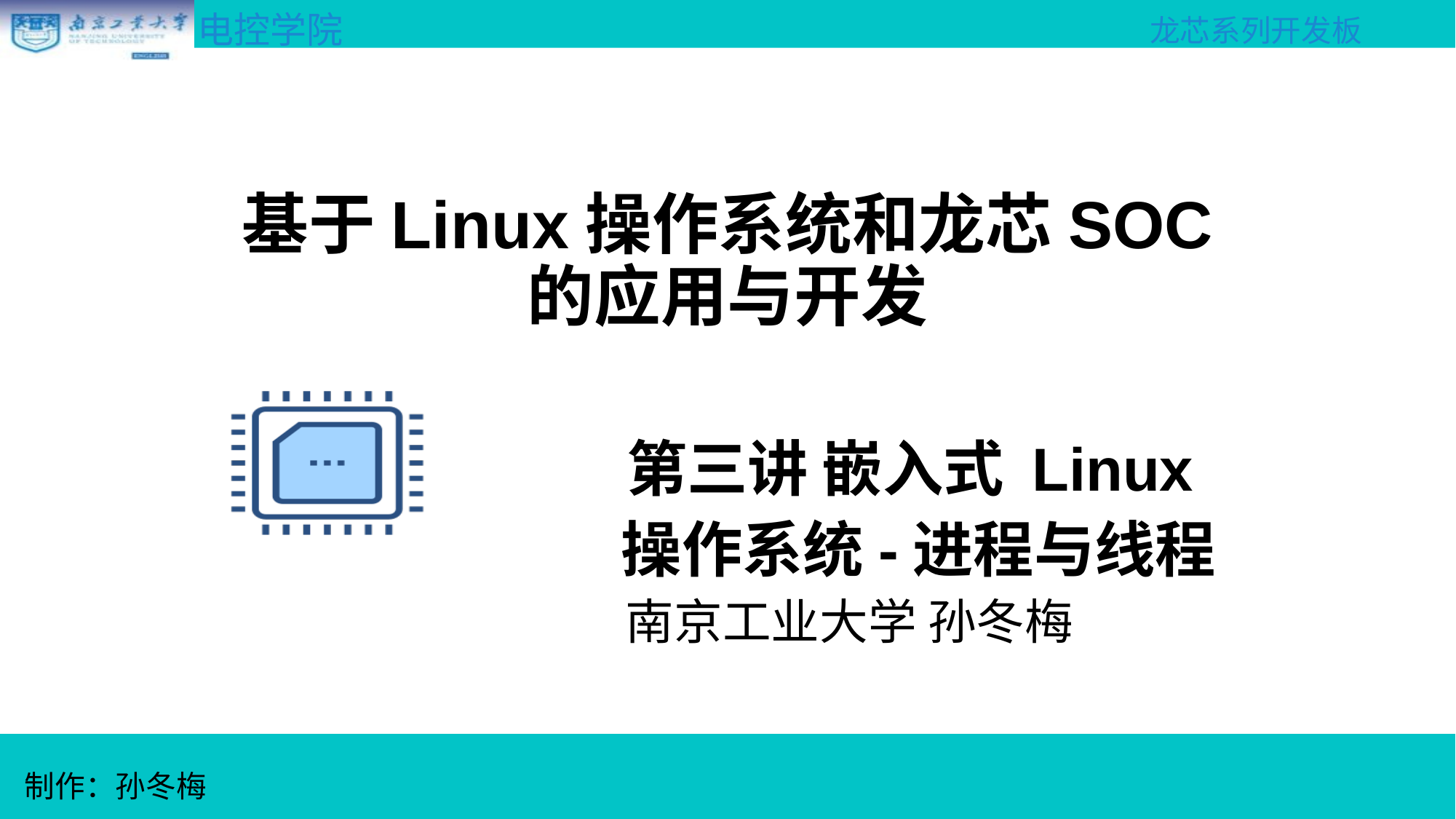

基于Linux操作系统和龙芯SOC
的应用与开发
第三讲 嵌入式 Linux
操作系统-进程与线程
南京工业大学 孙冬梅